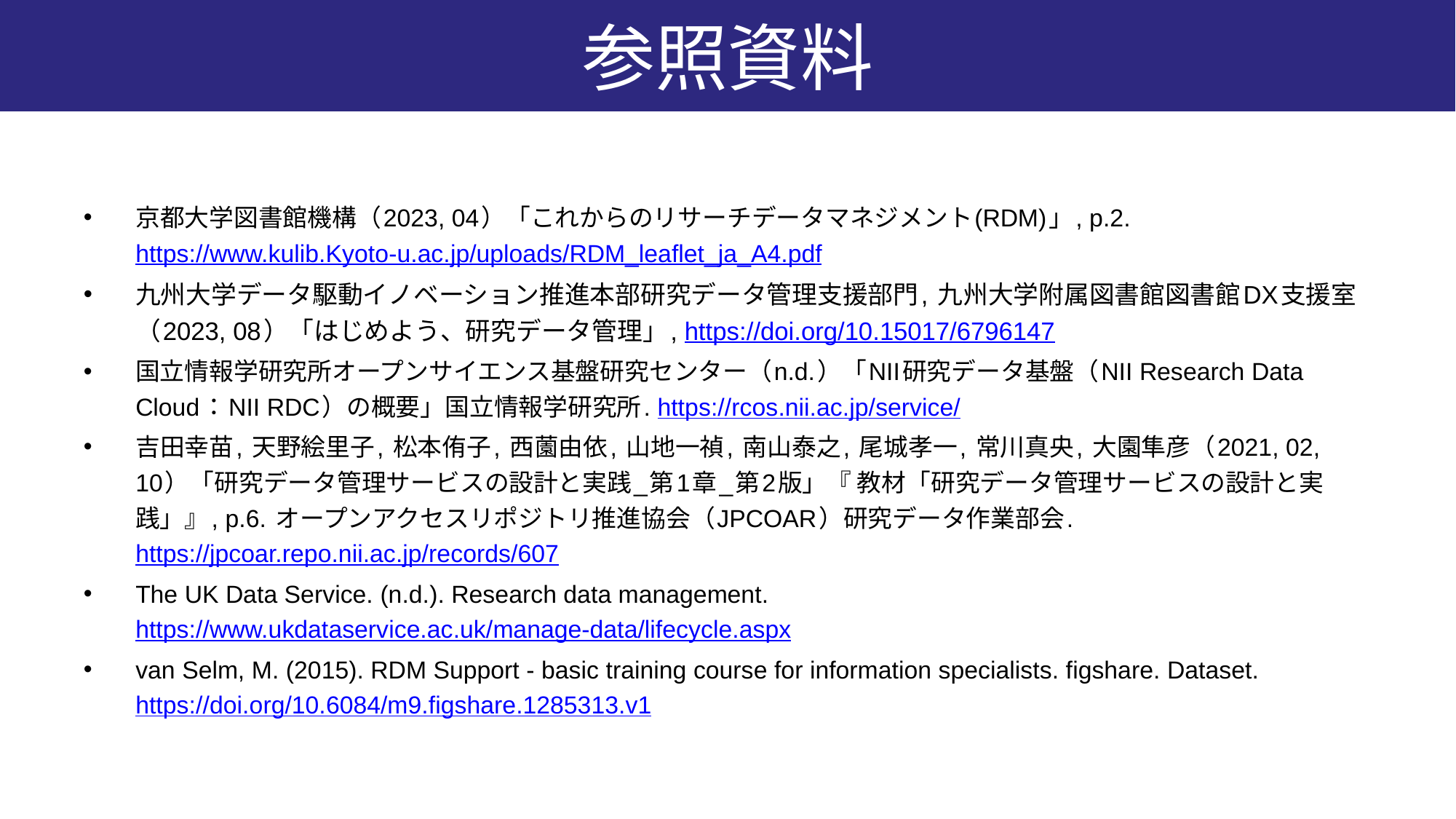

# 参照資料
京都大学図書館機構（2023, 04）「これからのリサーチデータマネジメント(RDM)」, p.2. https://www.kulib.Kyoto-u.ac.jp/uploads/RDM_leaflet_ja_A4.pdf
九州大学データ駆動イノベーション推進本部研究データ管理支援部門, 九州大学附属図書館図書館DX支援室（2023, 08）「はじめよう、研究データ管理」, https://doi.org/10.15017/6796147
国立情報学研究所オープンサイエンス基盤研究センター（n.d.）「NII研究データ基盤（NII Research Data Cloud：NII RDC）の概要」国立情報学研究所. https://rcos.nii.ac.jp/service/
吉田幸苗, 天野絵里子, 松本侑子, 西薗由依, 山地一禎, 南山泰之, 尾城孝一, 常川真央, 大園隼彦（2021, 02, 10）「研究データ管理サービスの設計と実践_第1章_第2版」『 教材「研究データ管理サービスの設計と実践」』, p.6. オープンアクセスリポジトリ推進協会（JPCOAR）研究データ作業部会. https://jpcoar.repo.nii.ac.jp/records/607
The UK Data Service. (n.d.). Research data management. https://www.ukdataservice.ac.uk/manage-data/lifecycle.aspx
van Selm, M. (2015). RDM Support - basic training course for information specialists. figshare. Dataset. https://doi.org/10.6084/m9.figshare.1285313.v1